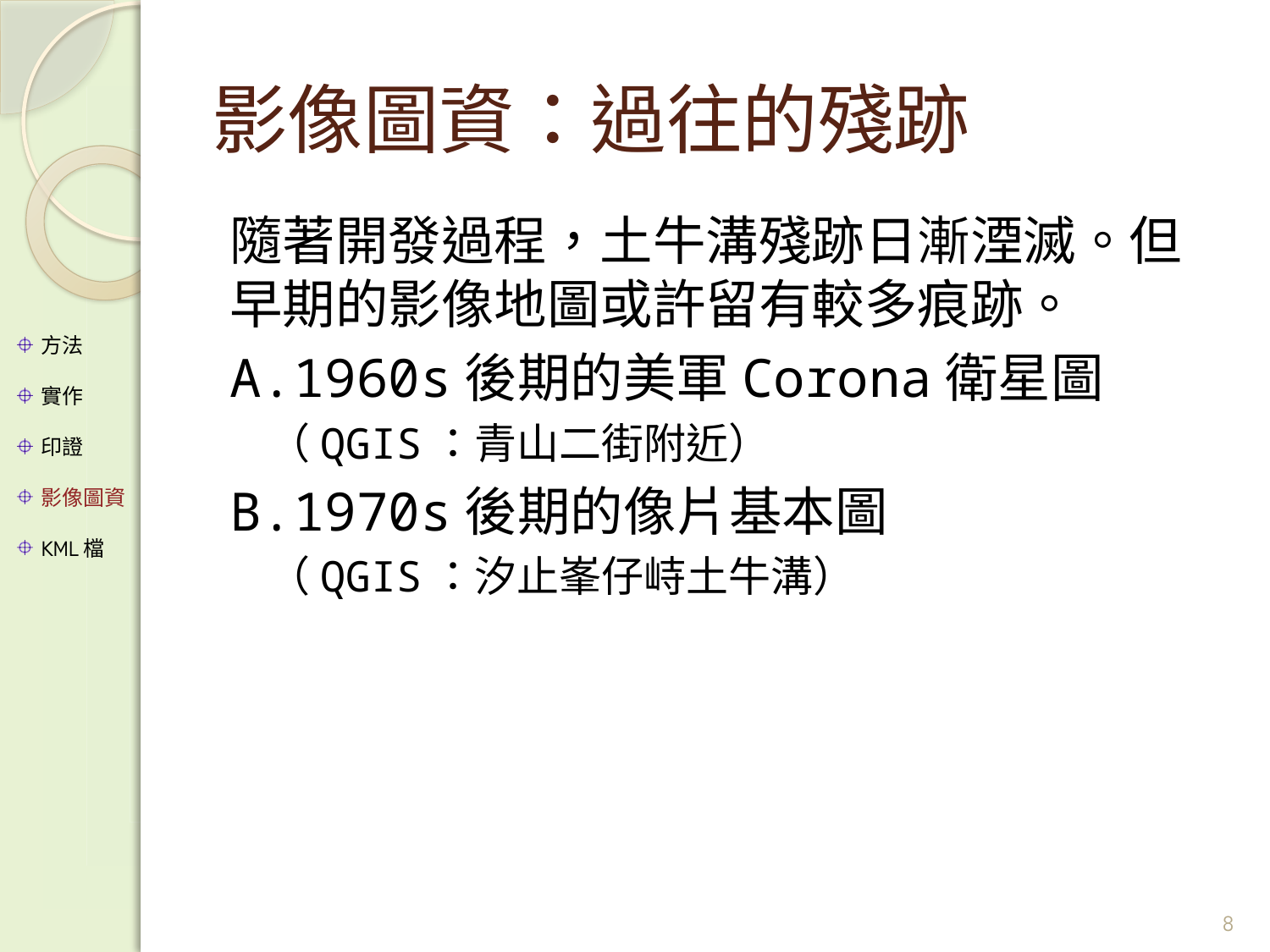

# 影像圖資：過往的殘跡
隨著開發過程，土牛溝殘跡日漸湮滅。但早期的影像地圖或許留有較多痕跡。
A.1960s後期的美軍Corona衛星圖
（QGIS：青山二街附近）
B.1970s後期的像片基本圖
（QGIS：汐止峯仔峙土牛溝）

方法

實作

印證

影像圖資

KML檔
8